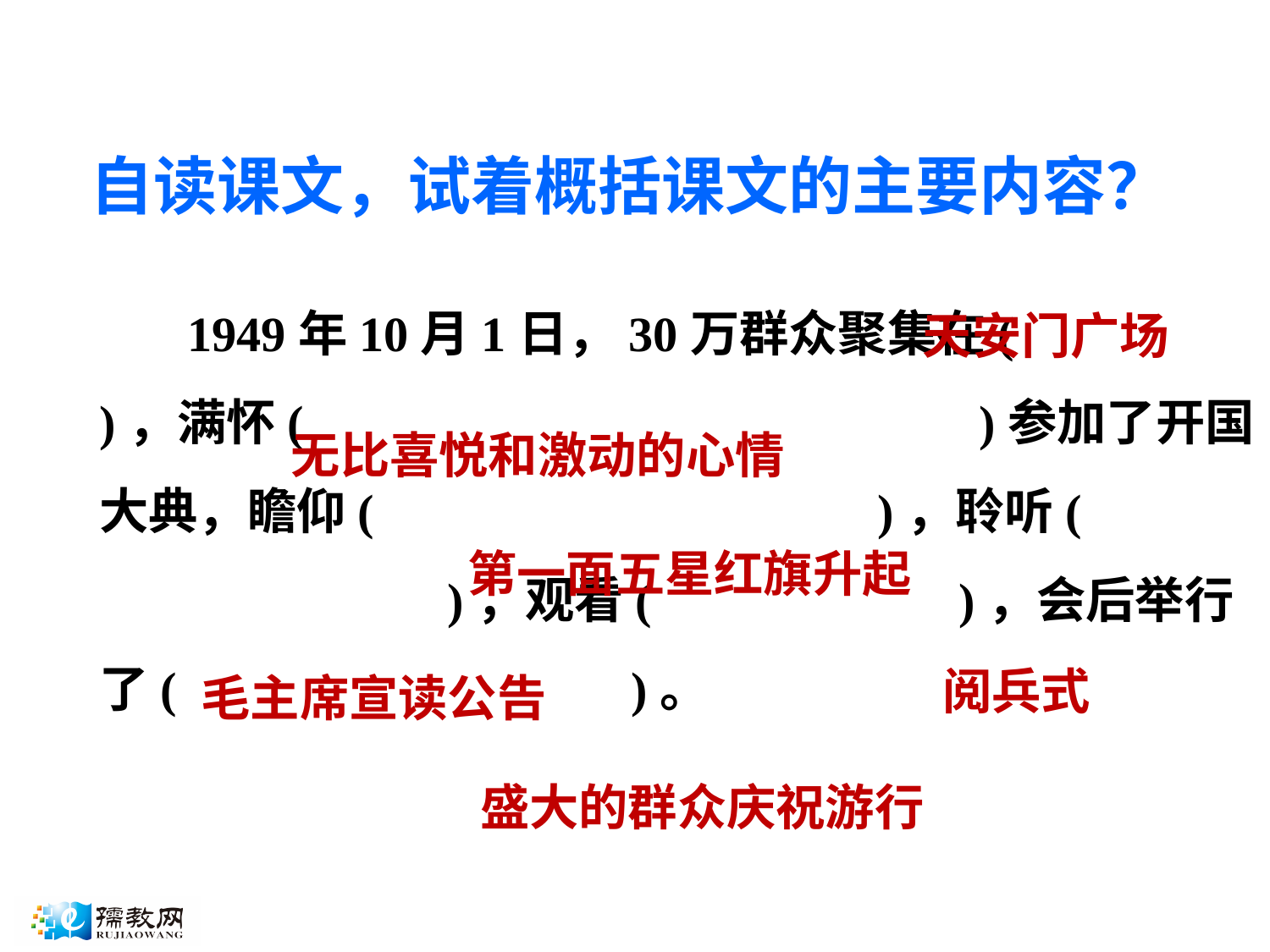

自读课文，试着概括课文的主要内容？
1949年10月1日，30万群众聚集在(                    )，满怀(                                                       )参加了开国大典，瞻仰(                                         )，聆听(                                     (     )，观看(                         )，会后举行了(                                     )。
天安门广场
无比喜悦和激动的心情
第一面五星红旗升起
阅兵式
毛主席宣读公告
盛大的群众庆祝游行